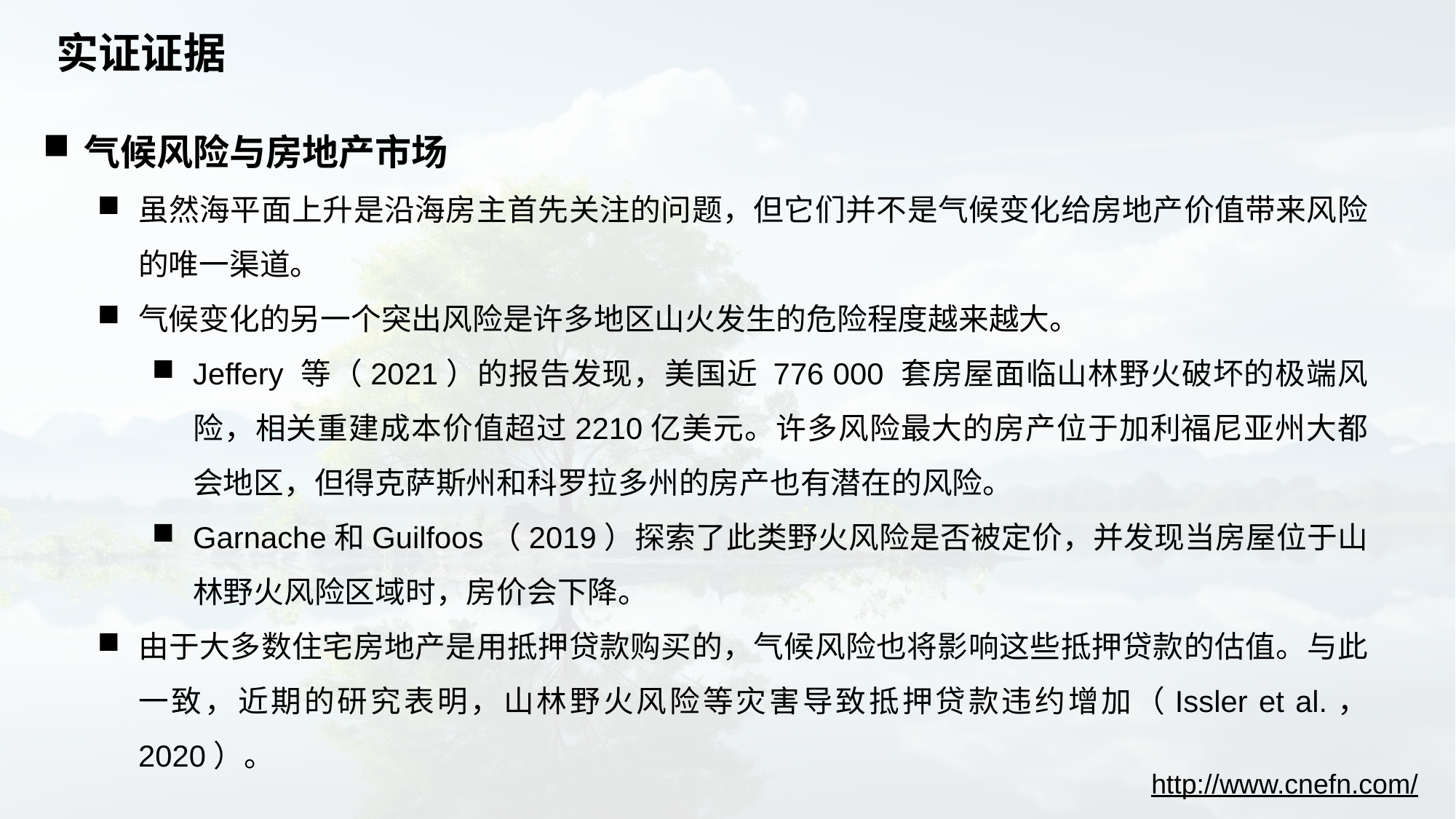

# 实证证据
气候风险与房地产市场
虽然海平面上升是沿海房主首先关注的问题，但它们并不是气候变化给房地产价值带来风险的唯一渠道。
气候变化的另一个突出风险是许多地区山火发生的危险程度越来越大。
Jeffery 等（2021）的报告发现，美国近 776 000 套房屋面临山林野火破坏的极端风险，相关重建成本价值超过2210亿美元。许多风险最大的房产位于加利福尼亚州大都会地区，但得克萨斯州和科罗拉多州的房产也有潜在的风险。
Garnache和Guilfoos（2019）探索了此类野火风险是否被定价，并发现当房屋位于山林野火风险区域时，房价会下降。
由于大多数住宅房地产是用抵押贷款购买的，气候风险也将影响这些抵押贷款的估值。与此一致，近期的研究表明，山林野火风险等灾害导致抵押贷款违约增加（Issler et al.， 2020）。